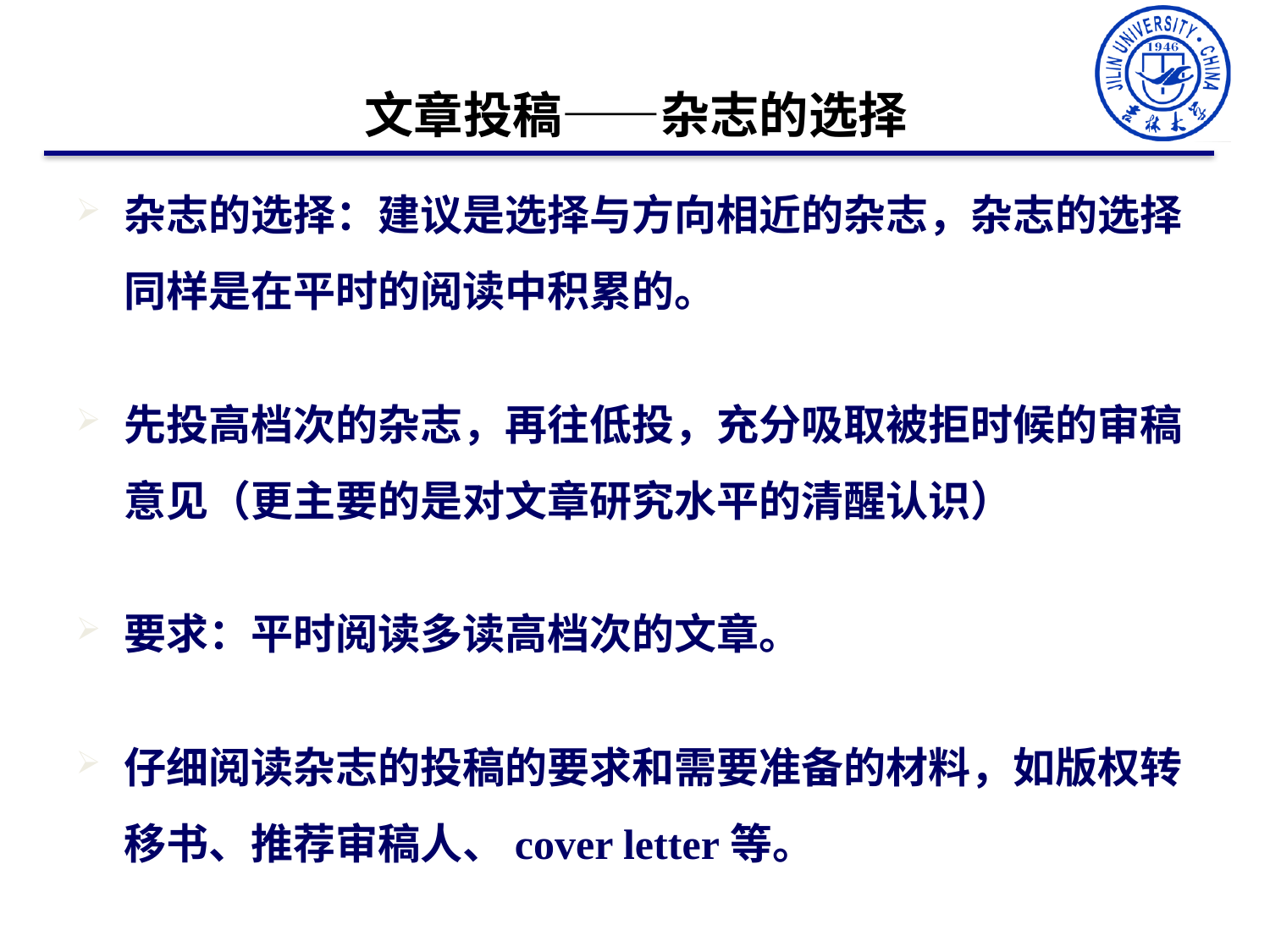

文章投稿——杂志的选择
杂志的选择：建议是选择与方向相近的杂志，杂志的选择同样是在平时的阅读中积累的。

先投高档次的杂志，再往低投，充分吸取被拒时候的审稿意见（更主要的是对文章研究水平的清醒认识）

要求：平时阅读多读高档次的文章。

仔细阅读杂志的投稿的要求和需要准备的材料，如版权转移书、推荐审稿人、cover letter等。